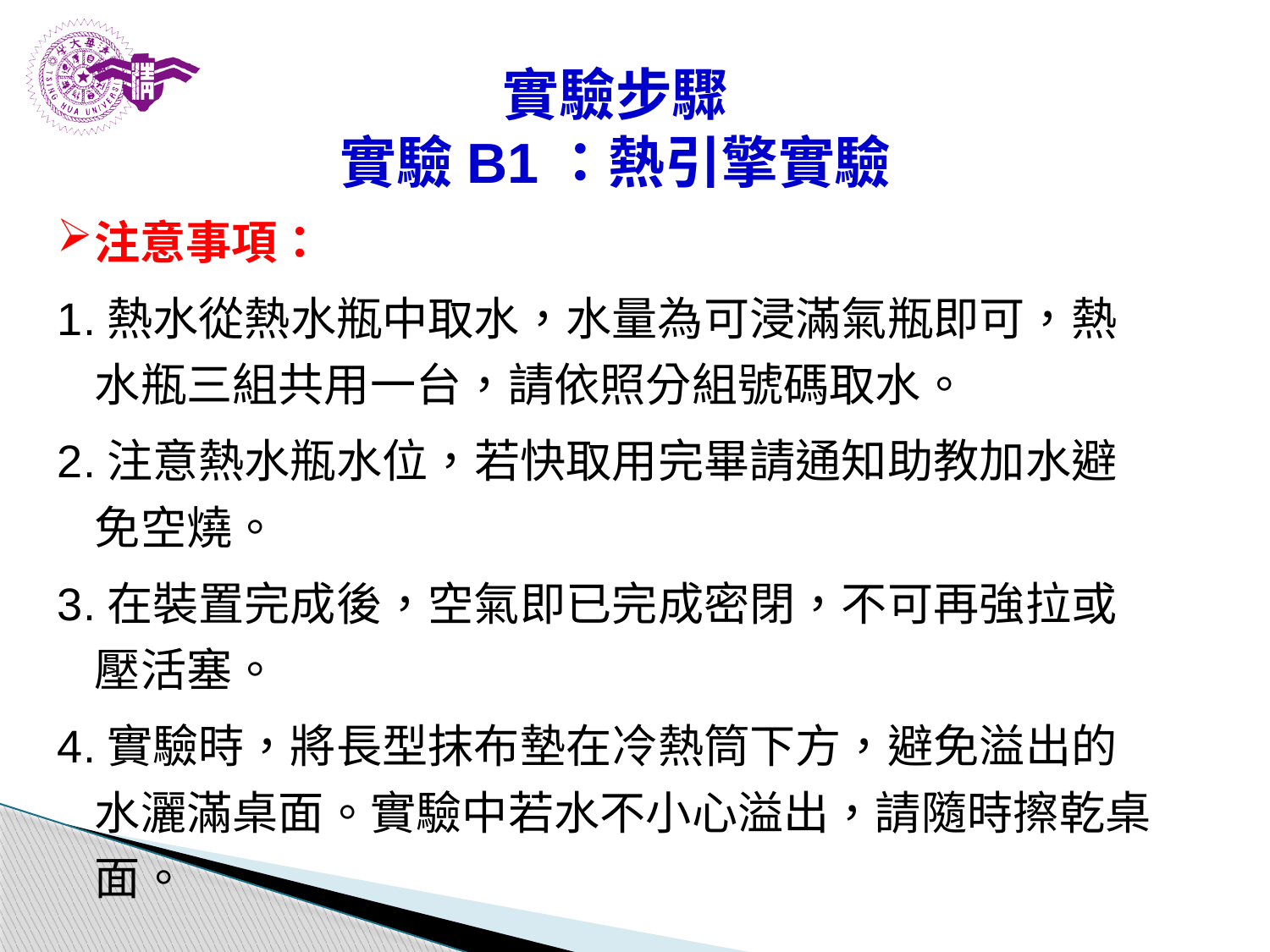

# 實驗步驟 實驗B1：熱引擎實驗
注意事項：
1.熱水從熱水瓶中取水，水量為可浸滿氣瓶即可，熱水瓶三組共用一台，請依照分組號碼取水。
2.注意熱水瓶水位，若快取用完畢請通知助教加水避免空燒。
3.在裝置完成後，空氣即已完成密閉，不可再強拉或壓活塞。
4.實驗時，將長型抹布墊在冷熱筒下方，避免溢出的水灑滿桌面。實驗中若水不小心溢出，請隨時擦乾桌面。